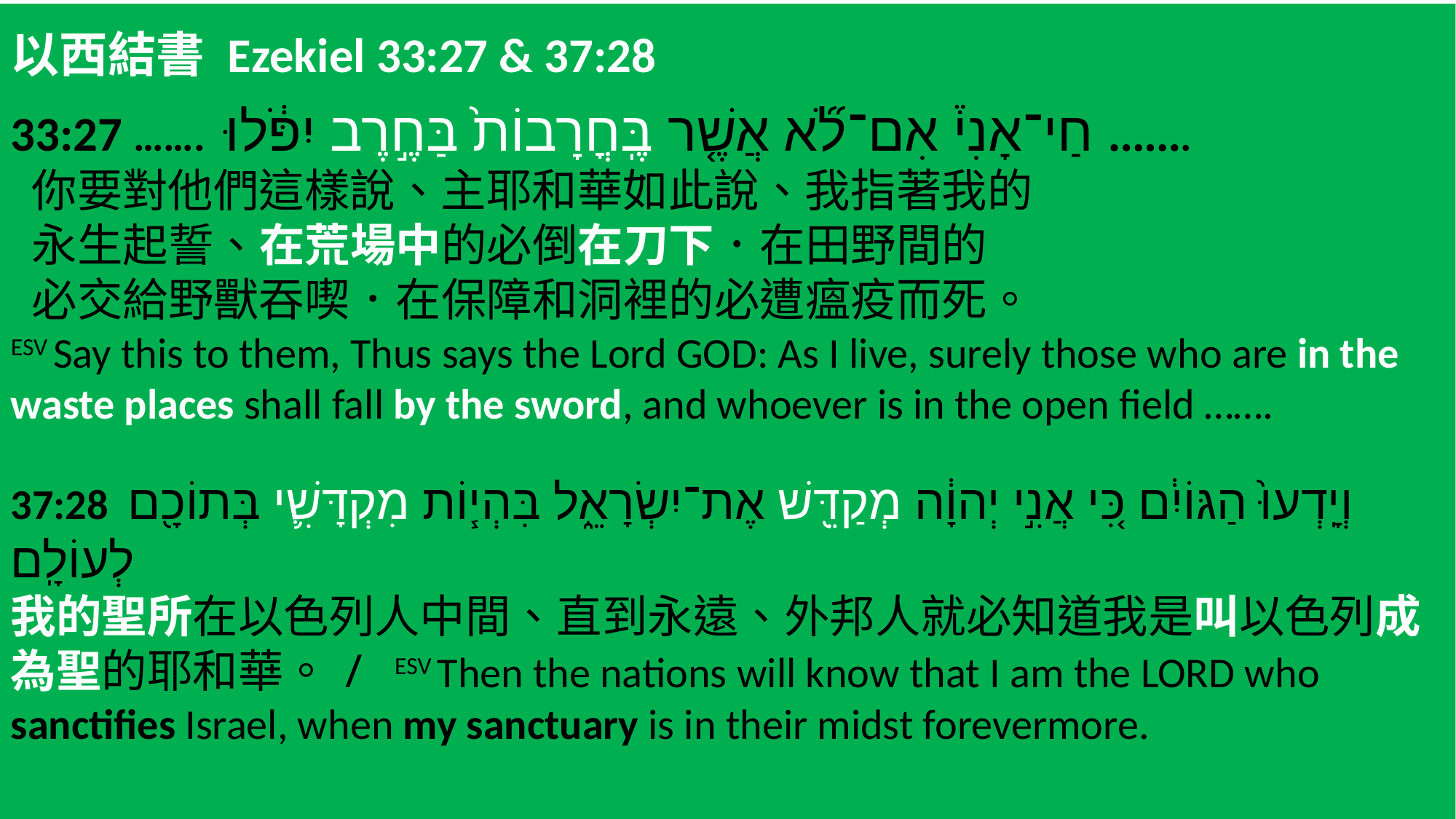

以西結書 Ezekiel 33:27 & 37:28

33:27 …….  ‎חַי־אָנִי֒ אִם־לֹ֞א אֲשֶׁ֤ר בֶּֽחֳרָבוֹת֙ בַּחֶ֣רֶב יִפֹּ֔לוּ …….
 你要對他們這樣說、主耶和華如此說、我指著我的
 永生起誓、在荒場中的必倒在刀下．在田野間的
 必交給野獸吞喫．在保障和洞裡的必遭瘟疫而死。
ESV Say this to them, Thus says the Lord GOD: As I live, surely those who are in the waste places shall fall by the sword, and whoever is in the open field …….

37:28  ‎וְיָֽדְעוּ֙ הַגּוֹיִ֔ם כִּ֚י אֲנִ֣י יְהוָ֔ה מְקַדֵּ֖שׁ אֶת־יִשְׂרָאֵ֑ל בִּהְי֧וֹת מִקְדָּשִׁ֛י בְּתוֹכָ֖ם לְעוֹלָֽם׃
我的聖所在以色列人中間、直到永遠、外邦人就必知道我是叫以色列成為聖的耶和華。/ ESV Then the nations will know that I am the LORD who sanctifies Israel, when my sanctuary is in their midst forevermore.